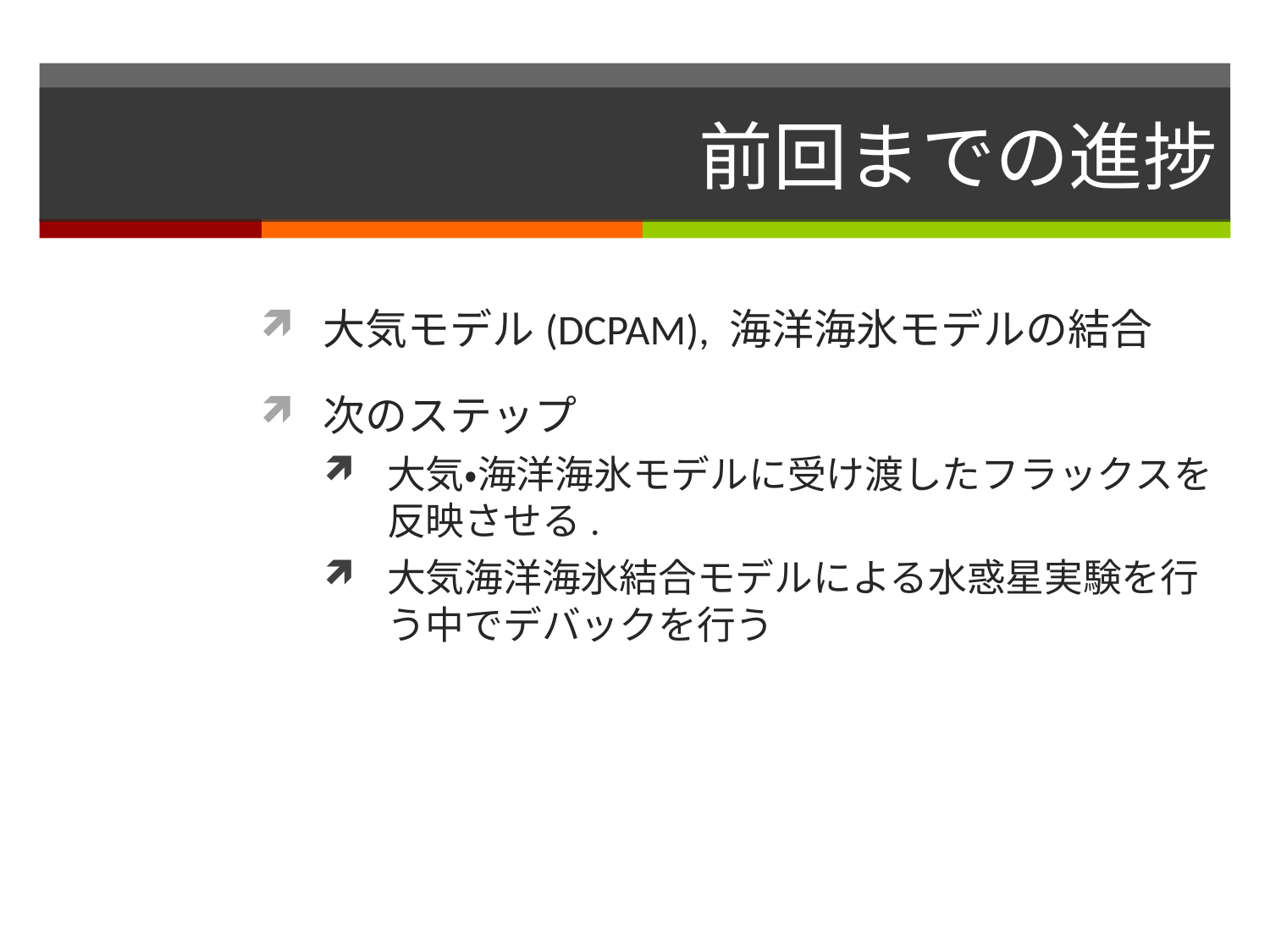

# 前回までの進捗
大気モデル(DCPAM), 海洋海氷モデルの結合
次のステップ
大気・海洋海氷モデルに受け渡したフラックスを反映させる.
大気海洋海氷結合モデルによる水惑星実験を行う中でデバックを行う